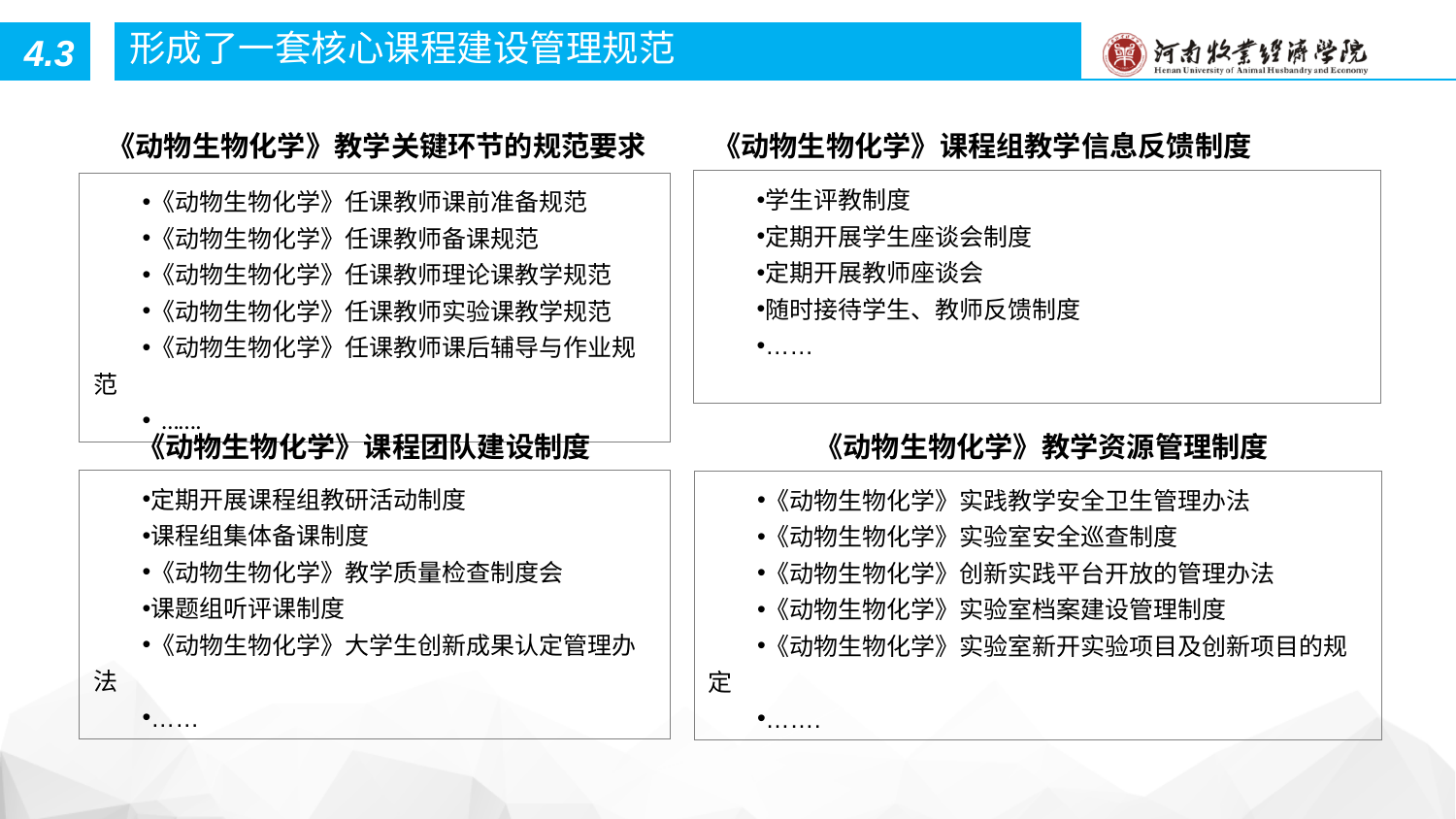

形成了一套核心课程建设管理规范
4.3
《动物生物化学》教学关键环节的规范要求
《动物生物化学》课程组教学信息反馈制度
学生评教制度
定期开展学生座谈会制度
定期开展教师座谈会
随时接待学生、教师反馈制度
……

《动物生物化学》任课教师课前准备规范
《动物生物化学》任课教师备课规范
《动物生物化学》任课教师理论课教学规范
《动物生物化学》任课教师实验课教学规范
《动物生物化学》任课教师课后辅导与作业规范
  …….
《动物生物化学》课程团队建设制度
《动物生物化学》教学资源管理制度
定期开展课程组教研活动制度
课程组集体备课制度
《动物生物化学》教学质量检查制度会
课题组听评课制度
《动物生物化学》大学生创新成果认定管理办法
……
《动物生物化学》实践教学安全卫生管理办法
《动物生物化学》实验室安全巡查制度
《动物生物化学》创新实践平台开放的管理办法
《动物生物化学》实验室档案建设管理制度
《动物生物化学》实验室新开实验项目及创新项目的规定
…….